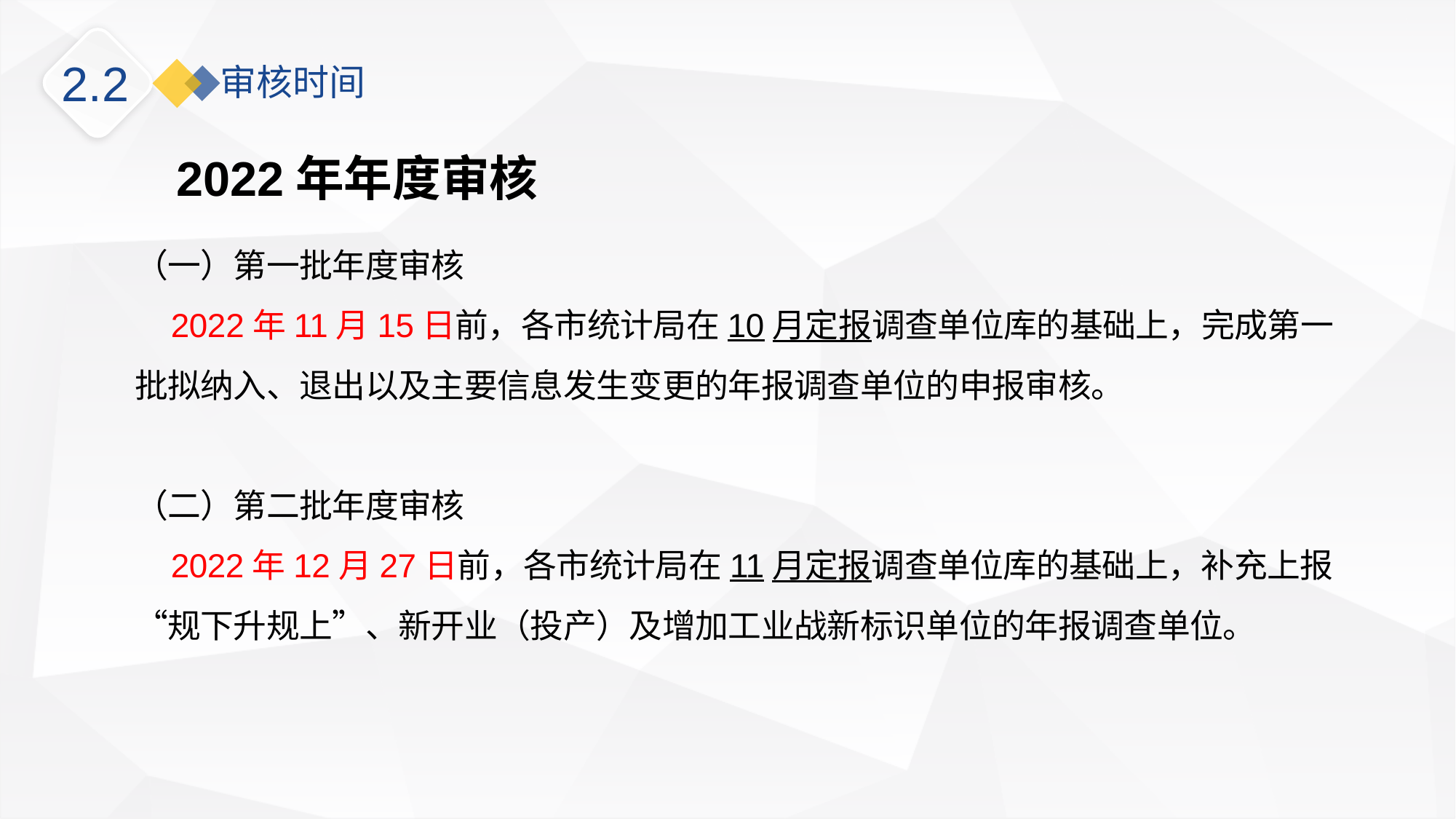

2.2
审核时间

2022年年度审核
（一）第一批年度审核
    2022年11月15日前，各市统计局在10月定报调查单位库的基础上，完成第一批拟纳入、退出以及主要信息发生变更的年报调查单位的申报审核。

（二）第二批年度审核
    2022年12月27日前，各市统计局在11月定报调查单位库的基础上，补充上报“规下升规上”、新开业（投产）及增加工业战新标识单位的年报调查单位。

12